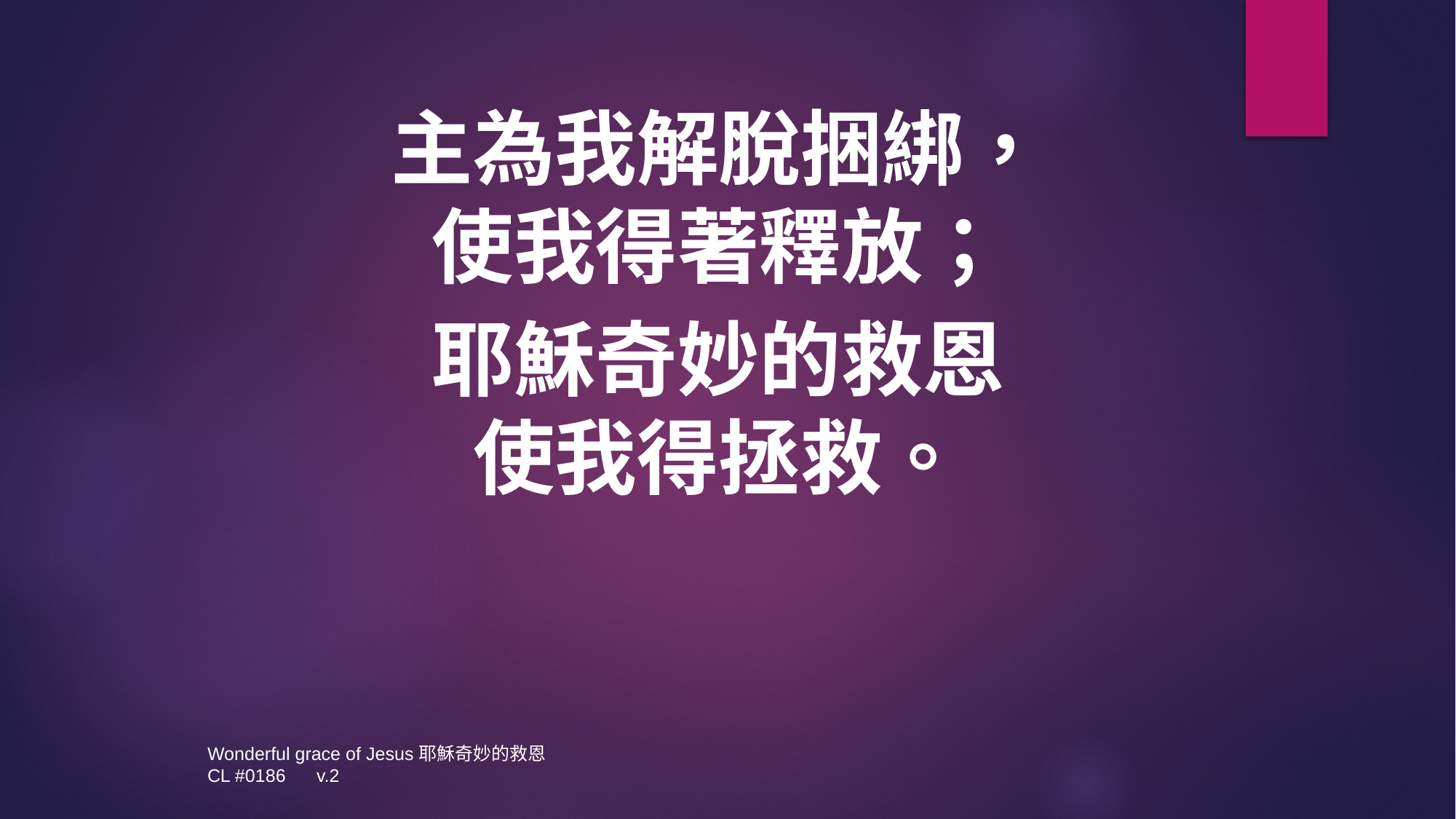

主為我解脫捆綁，
使我得著釋放；
耶穌奇妙的救恩
使我得拯救。
Wonderful grace of Jesus耶穌奇妙的救恩
CL #0186	v.2